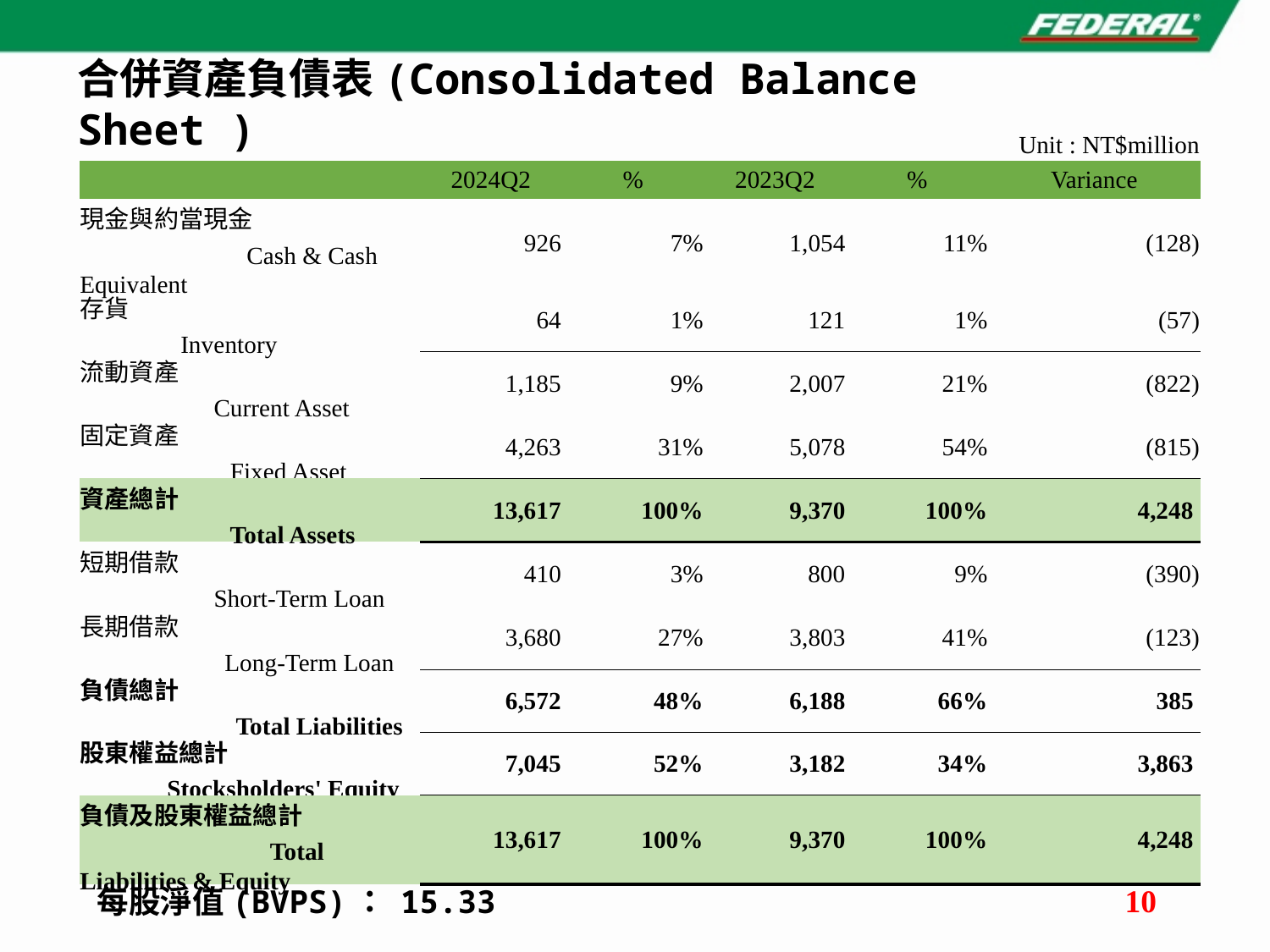

合併資產負債表(Consolidated Balance Sheet )
|  |  |  |  |  | Unit : NT$million |
| --- | --- | --- | --- | --- | --- |
|  | 2024Q2 | % | 2023Q2 | % | Variance |
| 現金與約當現金 Cash & Cash Equivalent | 926 | 7% | 1,054 | 11% | (128) |
| 存貨 Inventory | 64 | 1% | 121 | 1% | (57) |
| 流動資產 Current Asset | 1,185 | 9% | 2,007 | 21% | (822) |
| 固定資產 Fixed Asset | 4,263 | 31% | 5,078 | 54% | (815) |
| 資產總計 Total Assets | 13,617 | 100% | 9,370 | 100% | 4,248 |
| 短期借款 Short-Term Loan | 410 | 3% | 800 | 9% | (390) |
| 長期借款 Long-Term Loan | 3,680 | 27% | 3,803 | 41% | (123) |
| 負債總計 Total Liabilities | 6,572 | 48% | 6,188 | 66% | 385 |
| 股東權益總計 Stocksholders' Equity | 7,045 | 52% | 3,182 | 34% | 3,863 |
| 負債及股東權益總計 Total Liabilities & Equity | 13,617 | 100% | 9,370 | 100% | 4,248 |
10
每股淨值(BVPS)： 15.33